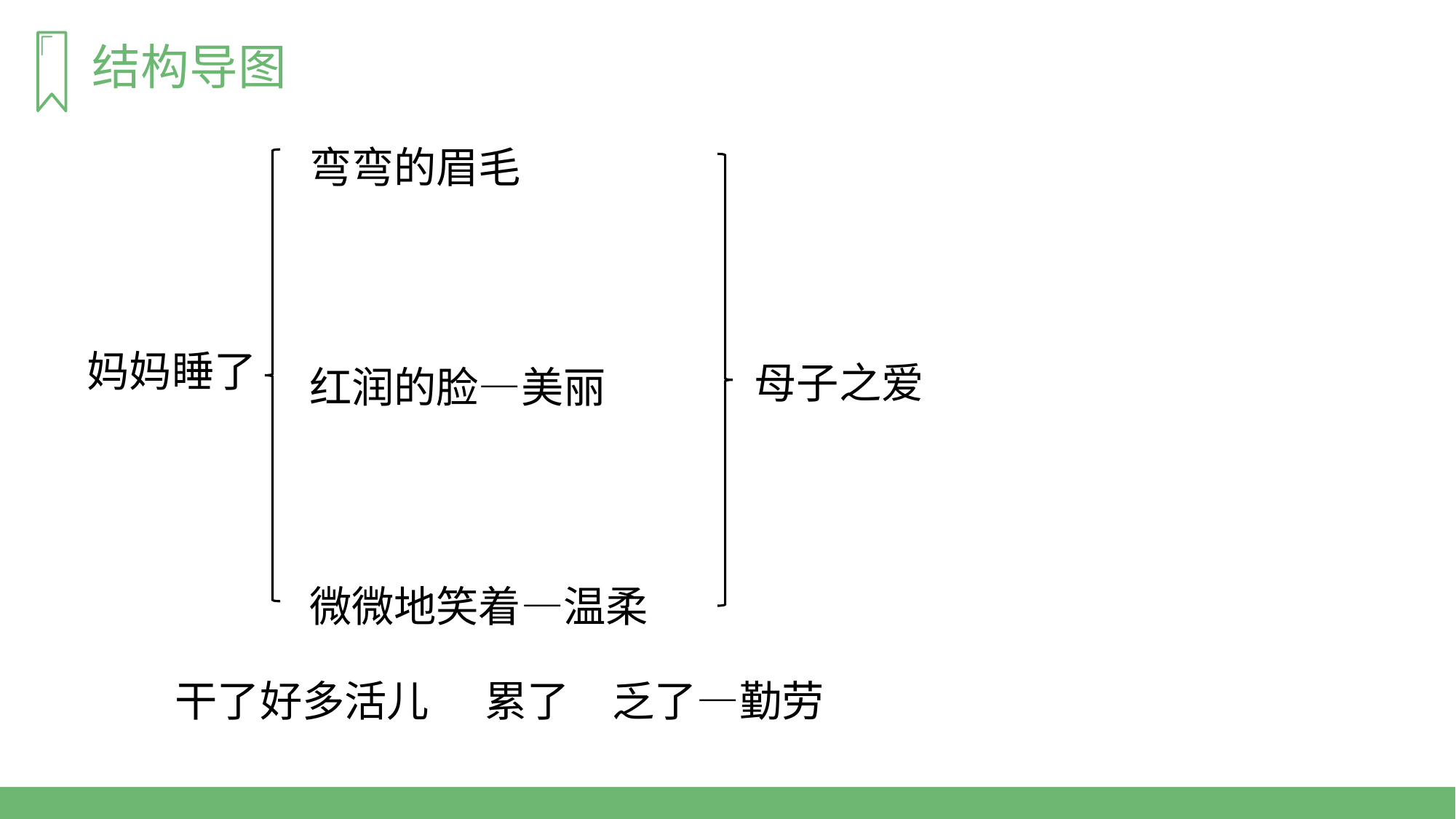

结构导图
弯弯的眉毛

妈妈睡了
母子之爱
红润的脸—美丽
微微地笑着—温柔
干了好多活儿
 累了
乏了—勤劳